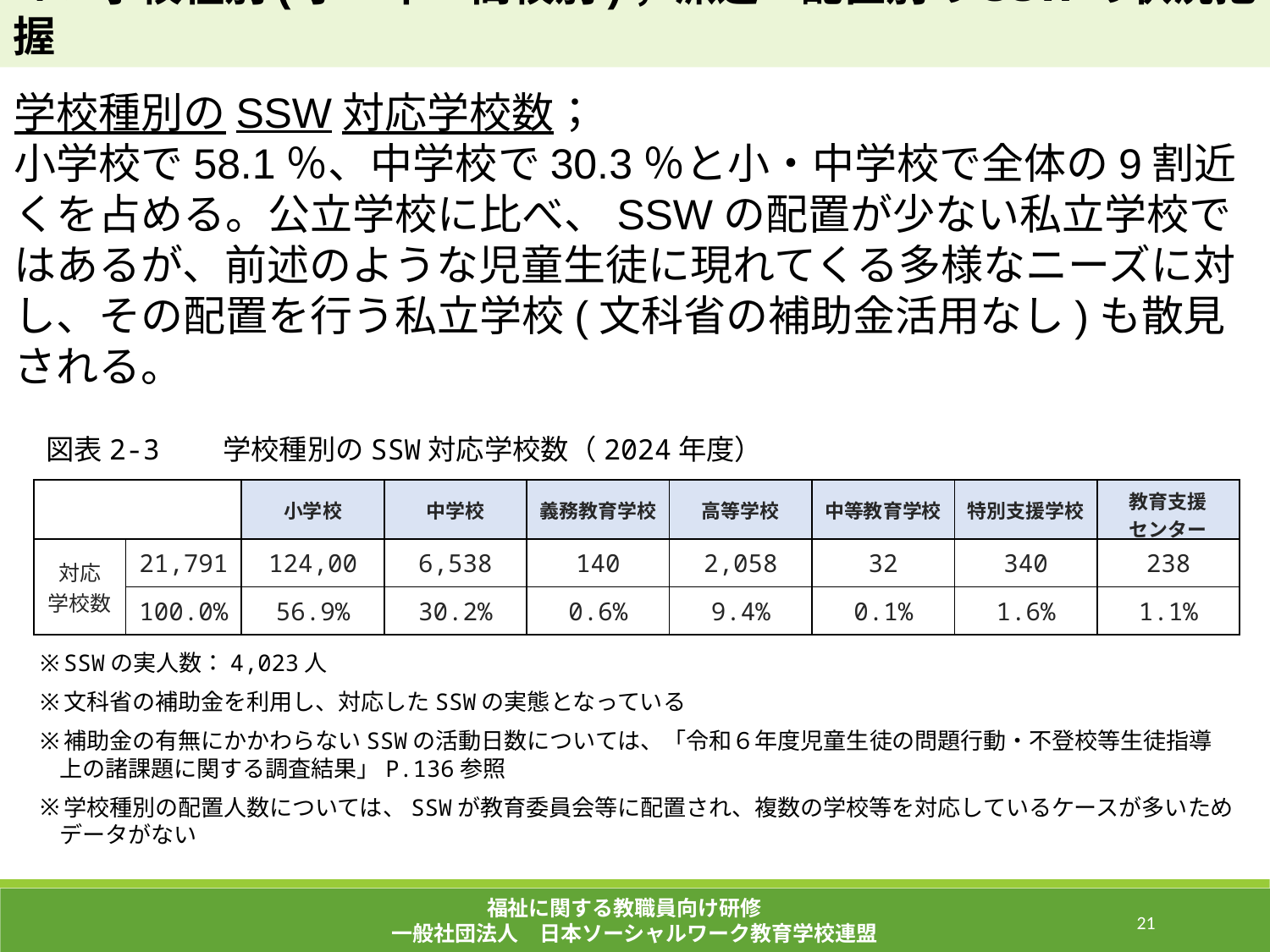

４．学校種別(小・中・高校別)，派遣・配置別のSSWの状況把握
学校種別のSSW対応学校数；
小学校で58.1％、中学校で30.3％と小・中学校で全体の9割近くを占める。公立学校に比べ、SSWの配置が少ない私立学校ではあるが、前述のような児童生徒に現れてくる多様なニーズに対し、その配置を行う私立学校(文科省の補助金活用なし)も散見される。
図表2-3　　学校種別のSSW対応学校数（2024年度）
|  |  | 小学校 | 中学校 | 義務教育学校 | 高等学校 | 中等教育学校 | 特別支援学校 | 教育支援 センター |
| --- | --- | --- | --- | --- | --- | --- | --- | --- |
| 対応 学校数 | 21,791 | 124,00 | 6,538 | 140 | 2,058 | 32 | 340 | 238 |
|  | 100.0% | 56.9% | 30.2% | 0.6% | 9.4% | 0.1% | 1.6% | 1.1% |
SSWの実人数：4,023人
文科省の補助金を利用し、対応したSSWの実態となっている
補助金の有無にかかわらないSSWの活動日数については、「令和６年度児童生徒の問題行動・不登校等生徒指導上の諸課題に関する調査結果」P.136参照
学校種別の配置人数については、SSWが教育委員会等に配置され、複数の学校等を対応しているケースが多いためデータがない
福祉に関する教職員向け研修
一般社団法人　日本ソーシャルワーク教育学校連盟
21